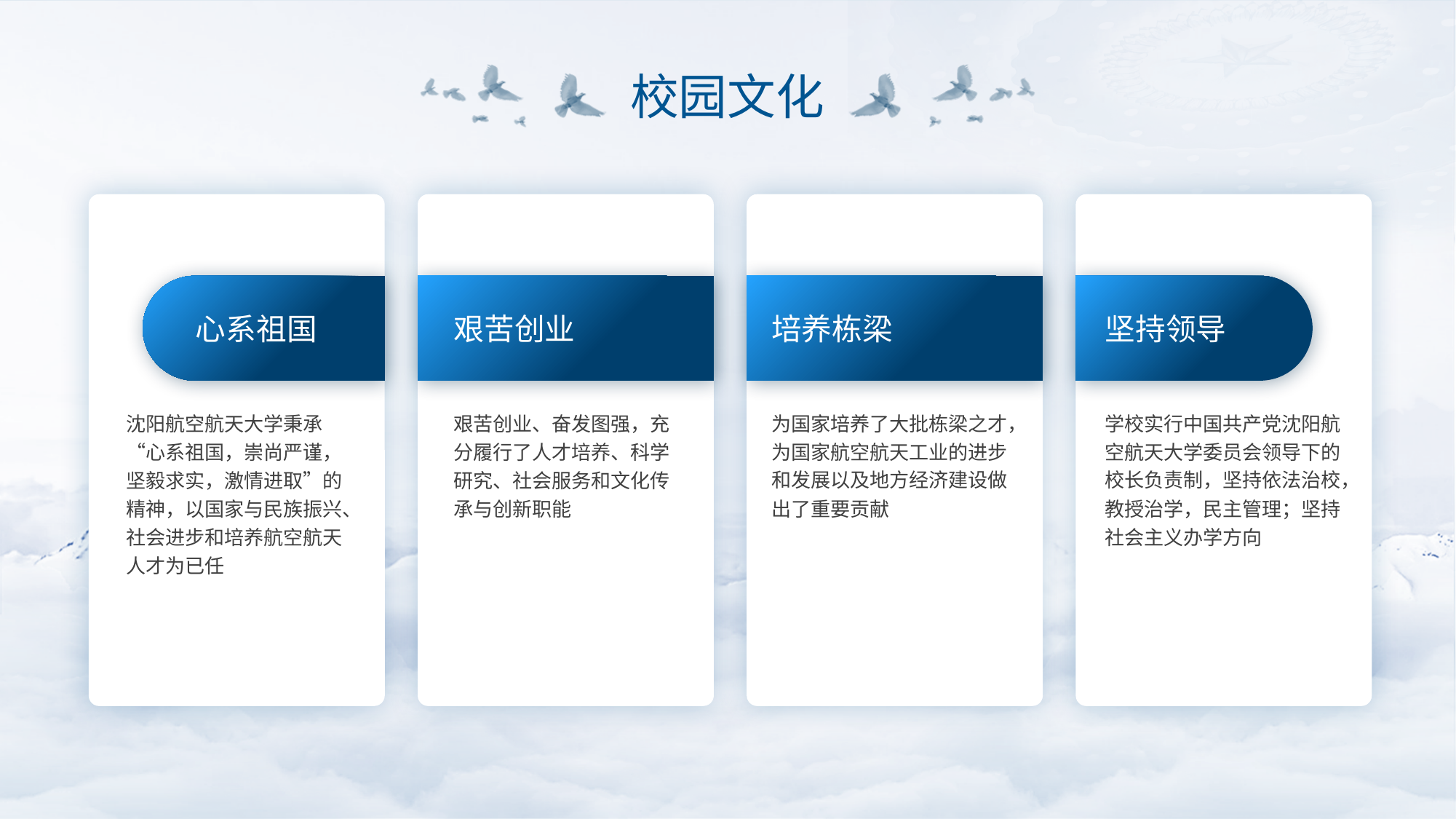

校园文化

心系祖国
艰苦创业
培养栋梁
坚持领导
为国家培养了大批栋梁之才，为国家航空航天工业的进步和发展以及地方经济建设做出了重要贡献
学校实行中国共产党沈阳航空航天大学委员会领导下的校长负责制，坚持依法治校，教授治学，民主管理；坚持社会主义办学方向
沈阳航空航天大学秉承“心系祖国，崇尚严谨，坚毅求实，激情进取”的精神，以国家与民族振兴、社会进步和培养航空航天人才为已任
艰苦创业、奋发图强，充分履行了人才培养、科学研究、社会服务和文化传承与创新职能